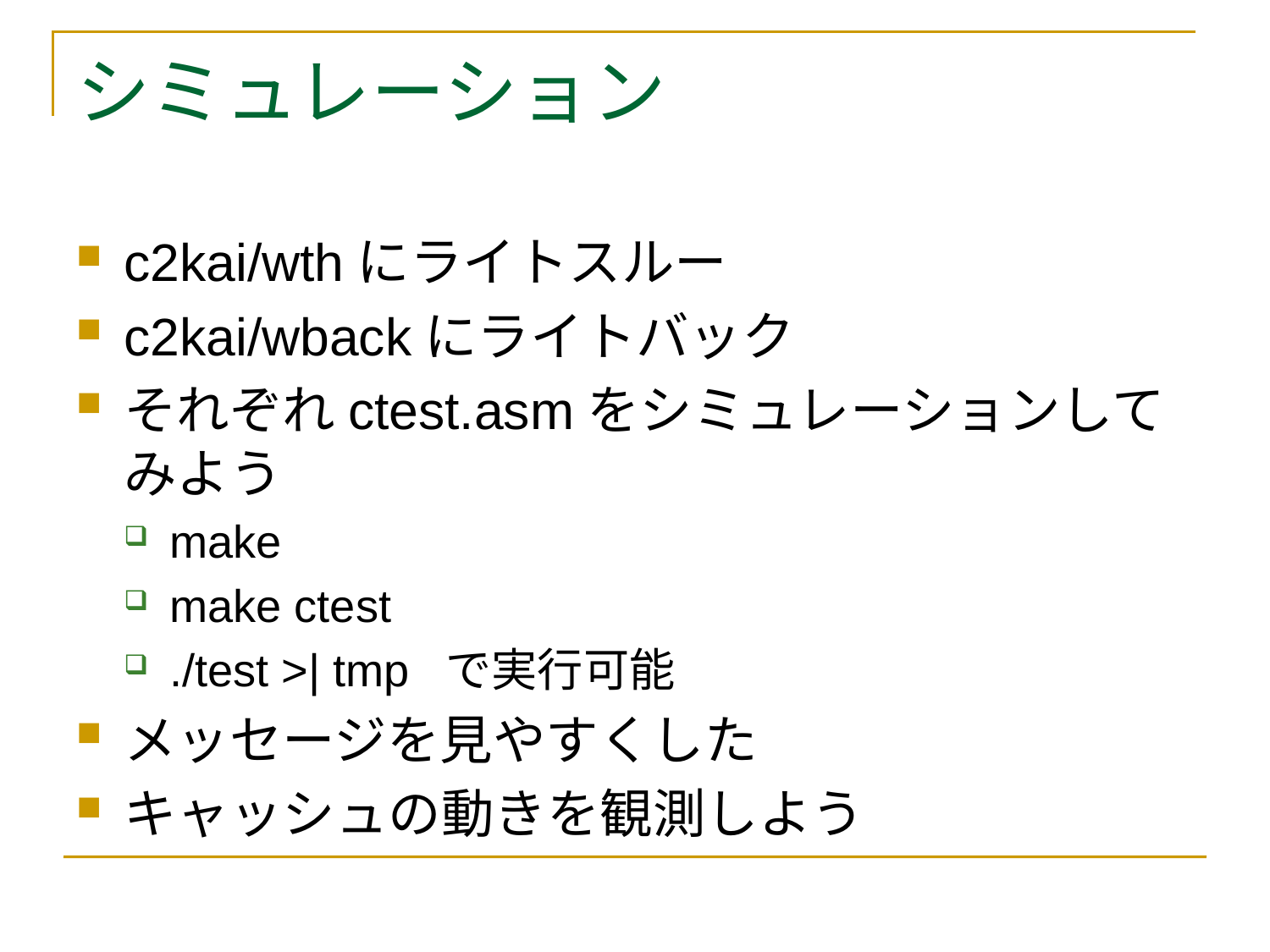

# シミュレーション
c2kai/wthにライトスルー
c2kai/wbackにライトバック
それぞれctest.asmをシミュレーションしてみよう
make
make ctest
./test >| tmp  で実行可能
メッセージを見やすくした
キャッシュの動きを観測しよう